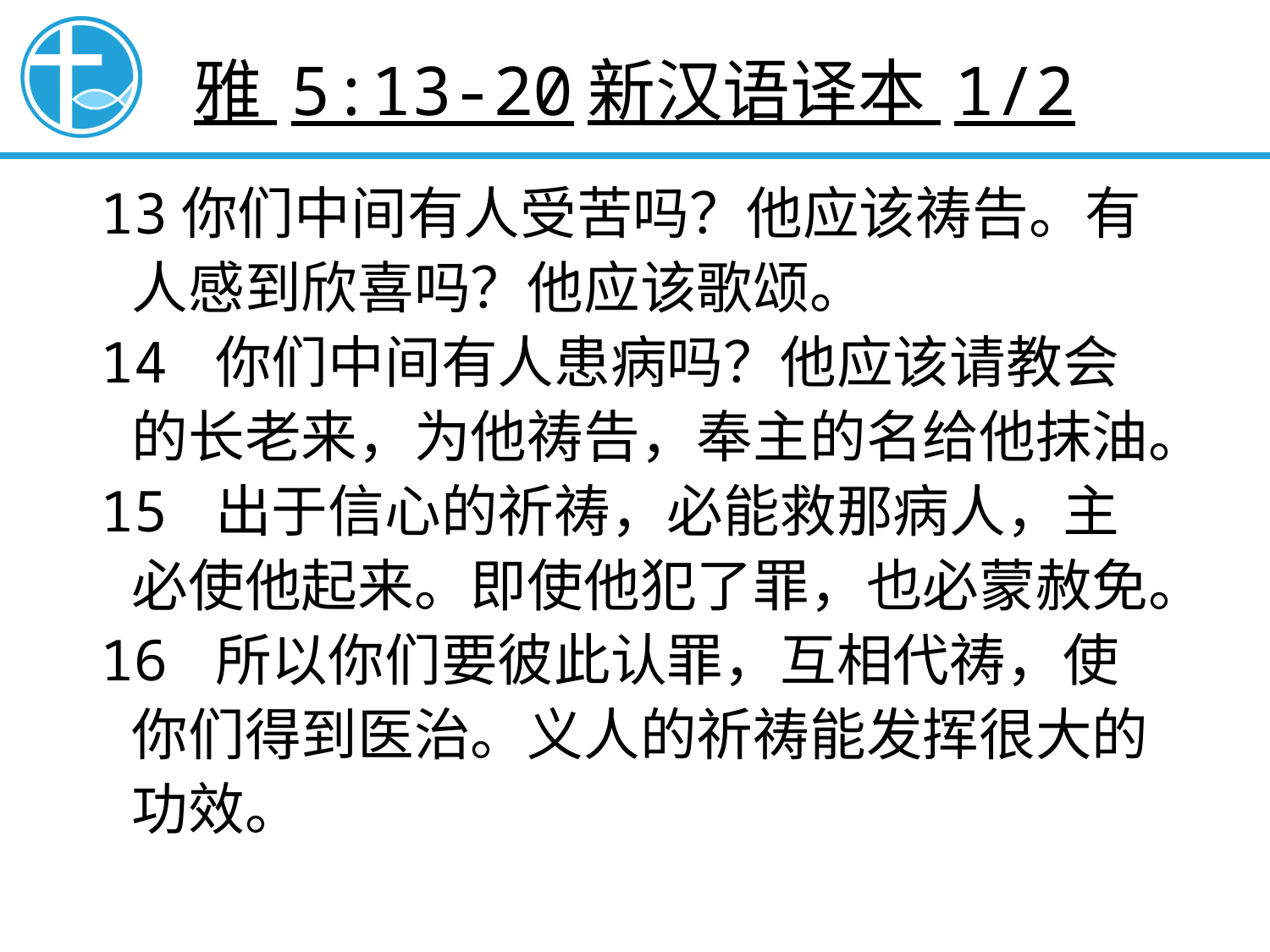

# 雅 5:13-20新汉语译本 1/2
13你们中间有人受苦吗？他应该祷告。有人感到欣喜吗？他应该歌颂。
14 你们中间有人患病吗？他应该请教会的长老来，为他祷告，奉主的名给他抹油。
15 出于信心的祈祷，必能救那病人，主必使他起来。即使他犯了罪，也必蒙赦免。
16 所以你们要彼此认罪，互相代祷，使你们得到医治。义人的祈祷能发挥很大的功效。